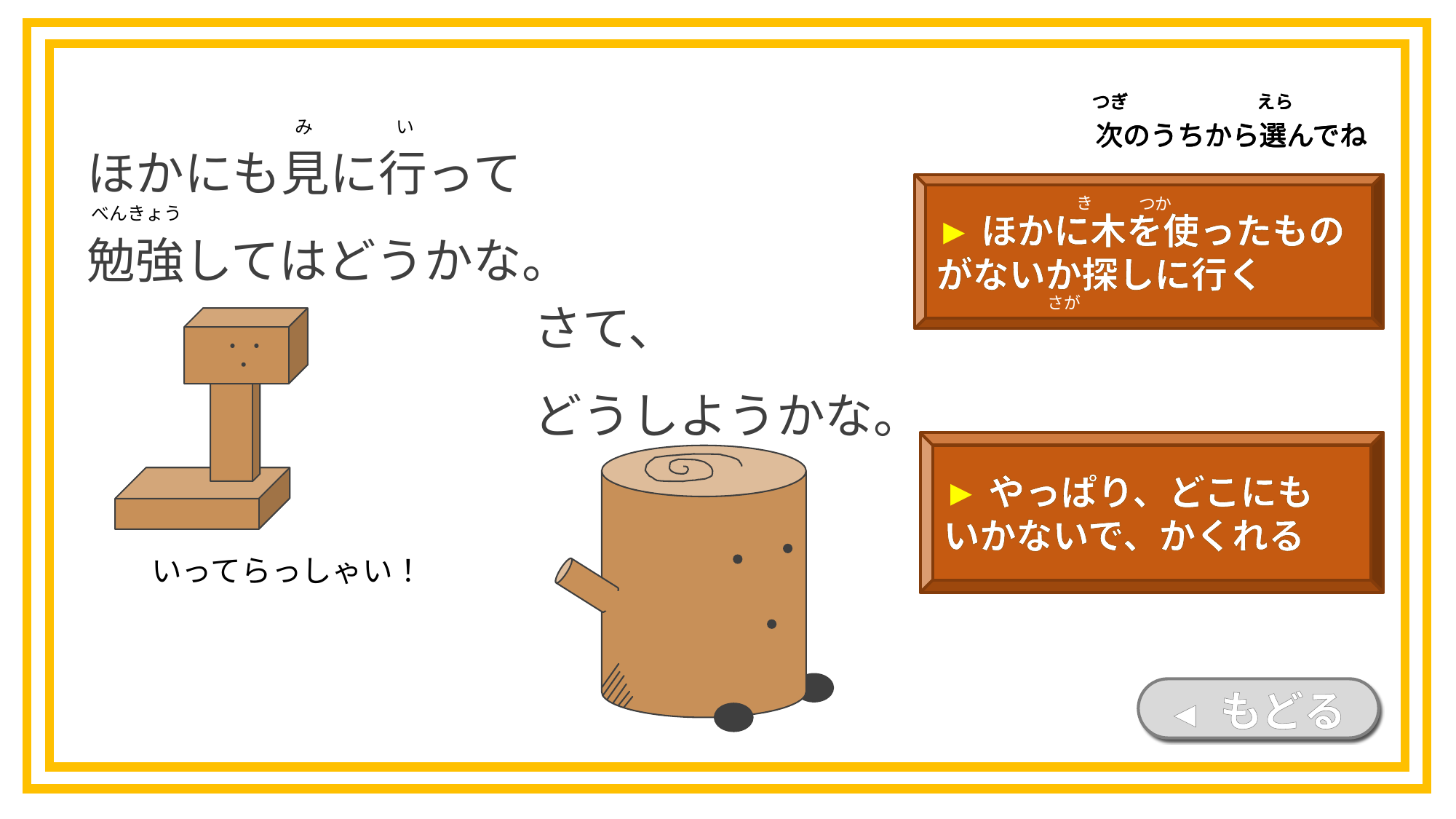

つぎ
えら
次のうちから選んでね
つぎ
えら
次のうちから選んでね
つぎ
えら
次のうちから選んでね
つぎ
えら
次のうちから選んでね
ほかにも見に行って
勉強してはどうかな。
み
い
►ほかに木を使ったものがないか探しに行く
き
つか
べんきょう
さて、
どうしようかな。
さが

►やっぱり、どこにも
いかないで、かくれる

いってらっしゃい！
◄ もどる